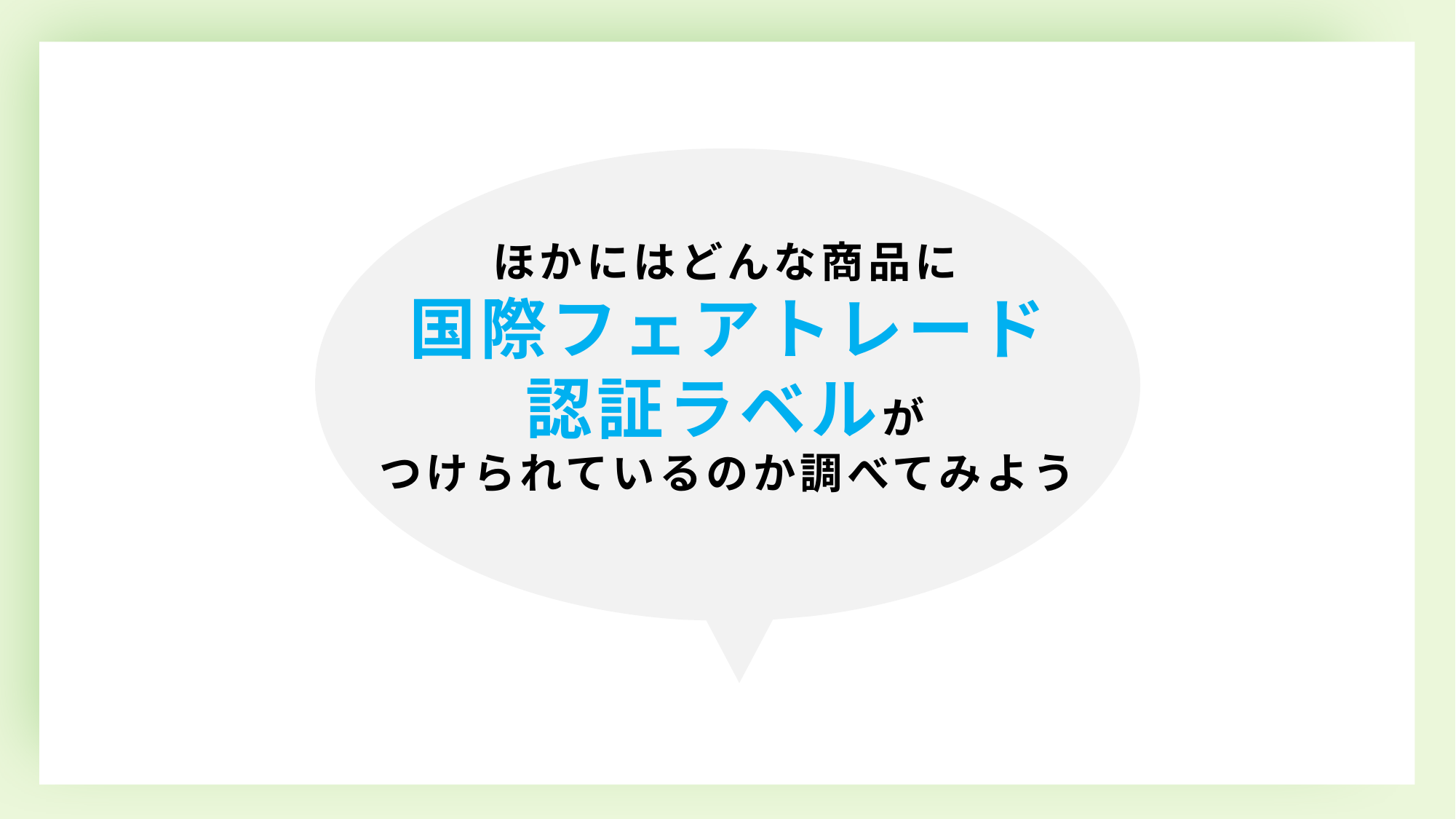

ほかにはどんな商品に
国際フェアトレード
認証ラベルが
つけられているのか調べてみよう